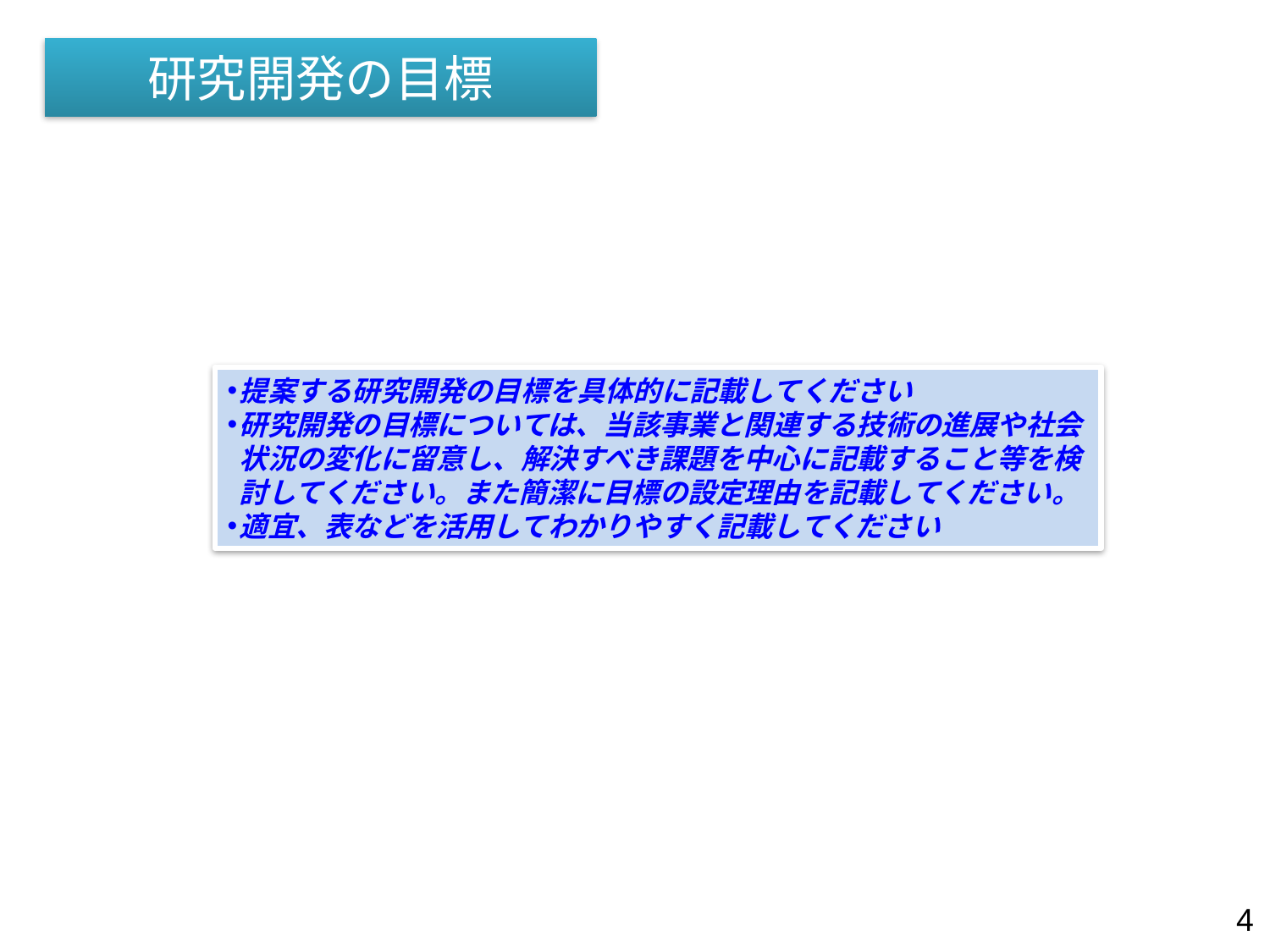

# 研究開発の目標
提案する研究開発の目標を具体的に記載してください
研究開発の目標については、当該事業と関連する技術の進展や社会状況の変化に留意し、解決すべき課題を中心に記載すること等を検討してください。また簡潔に目標の設定理由を記載してください。
適宜、表などを活用してわかりやすく記載してください
4